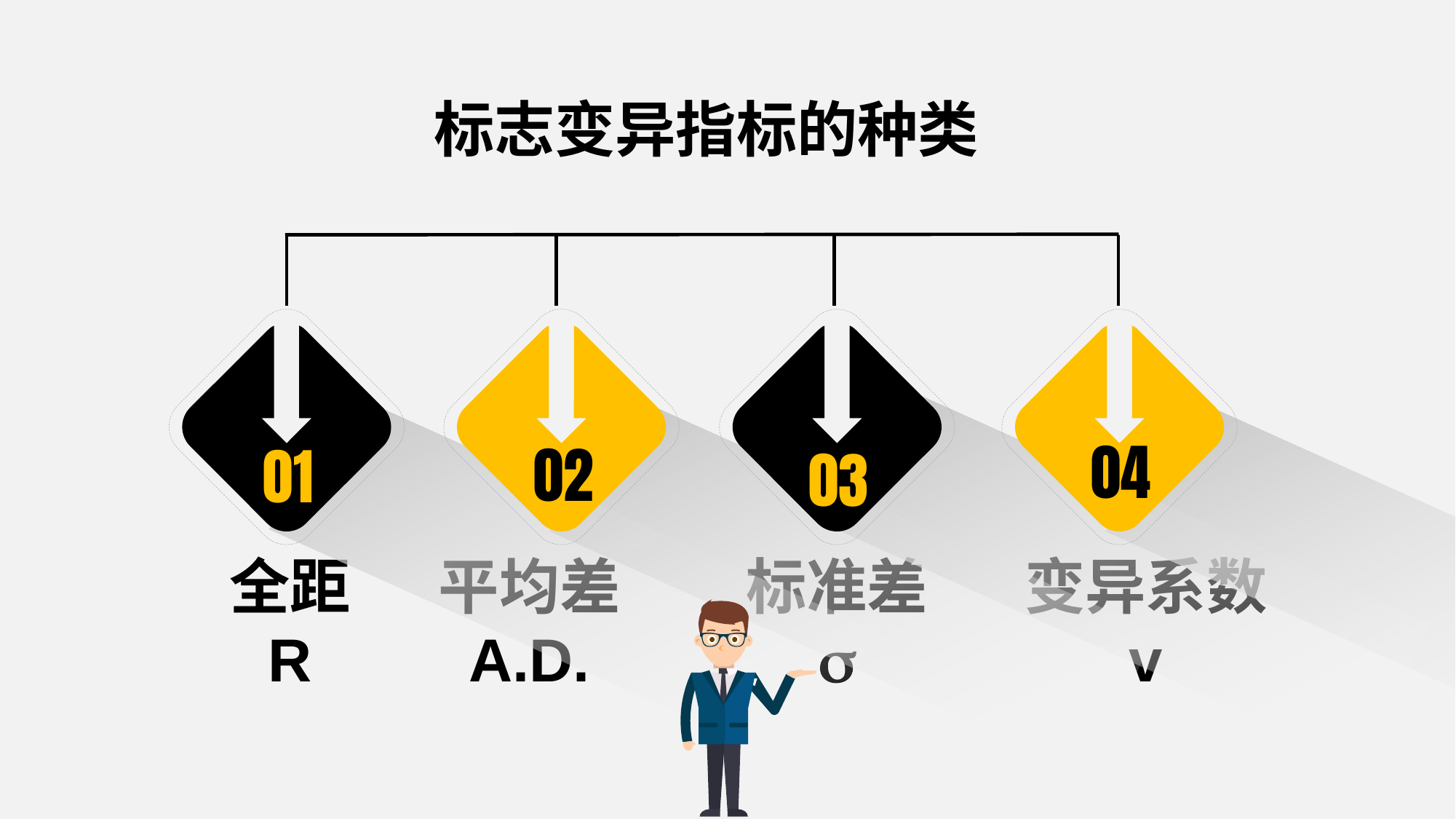

标志变异指标的种类

04
02
01
03

全距
R
平均差
A.D.
标准差
σ
变异系数
v